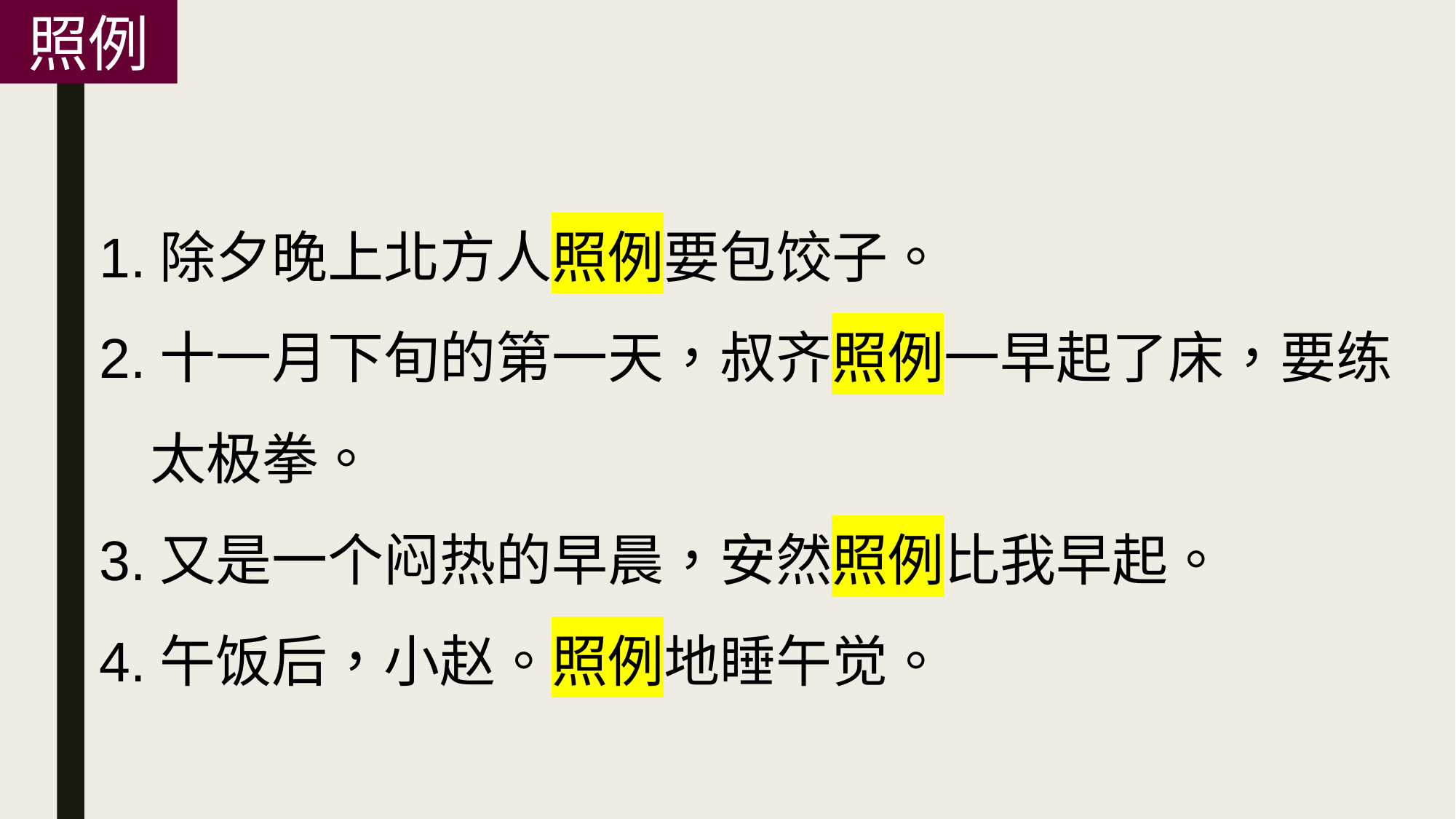

照例
1.除夕晚上北方人照例要包饺子。
2.十一月下旬的第一天，叔齐照例一早起了床，要练
   太极拳。
3.又是一个闷热的早晨，安然照例比我早起。
4.午饭后，小赵。照例地睡午觉。